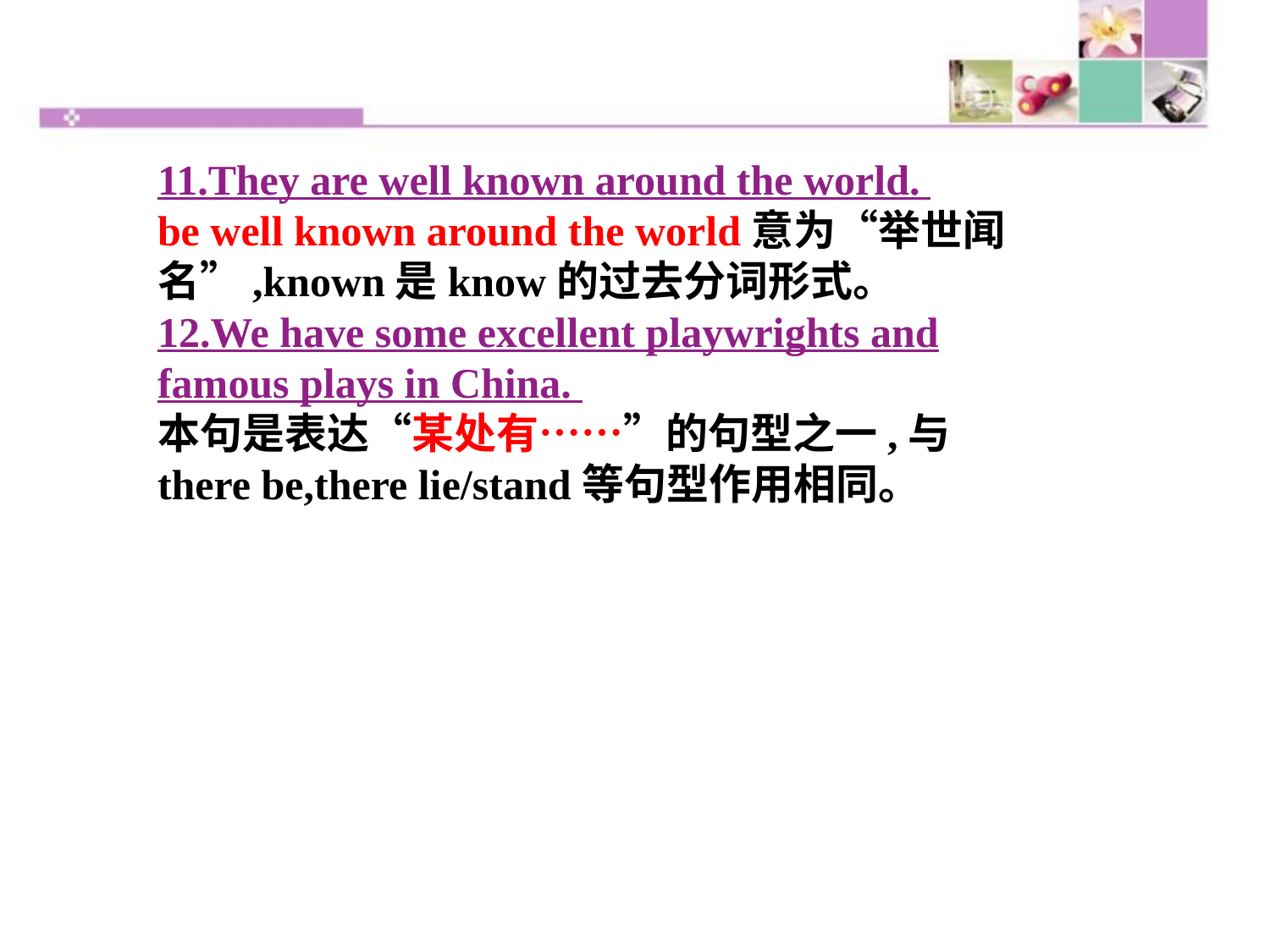

11.They are well known around the world.
be well known around the world意为“举世闻名”,known是know的过去分词形式。
12.We have some excellent playwrights and famous plays in China.
本句是表达“某处有……”的句型之一,与there be,there lie/stand等句型作用相同。